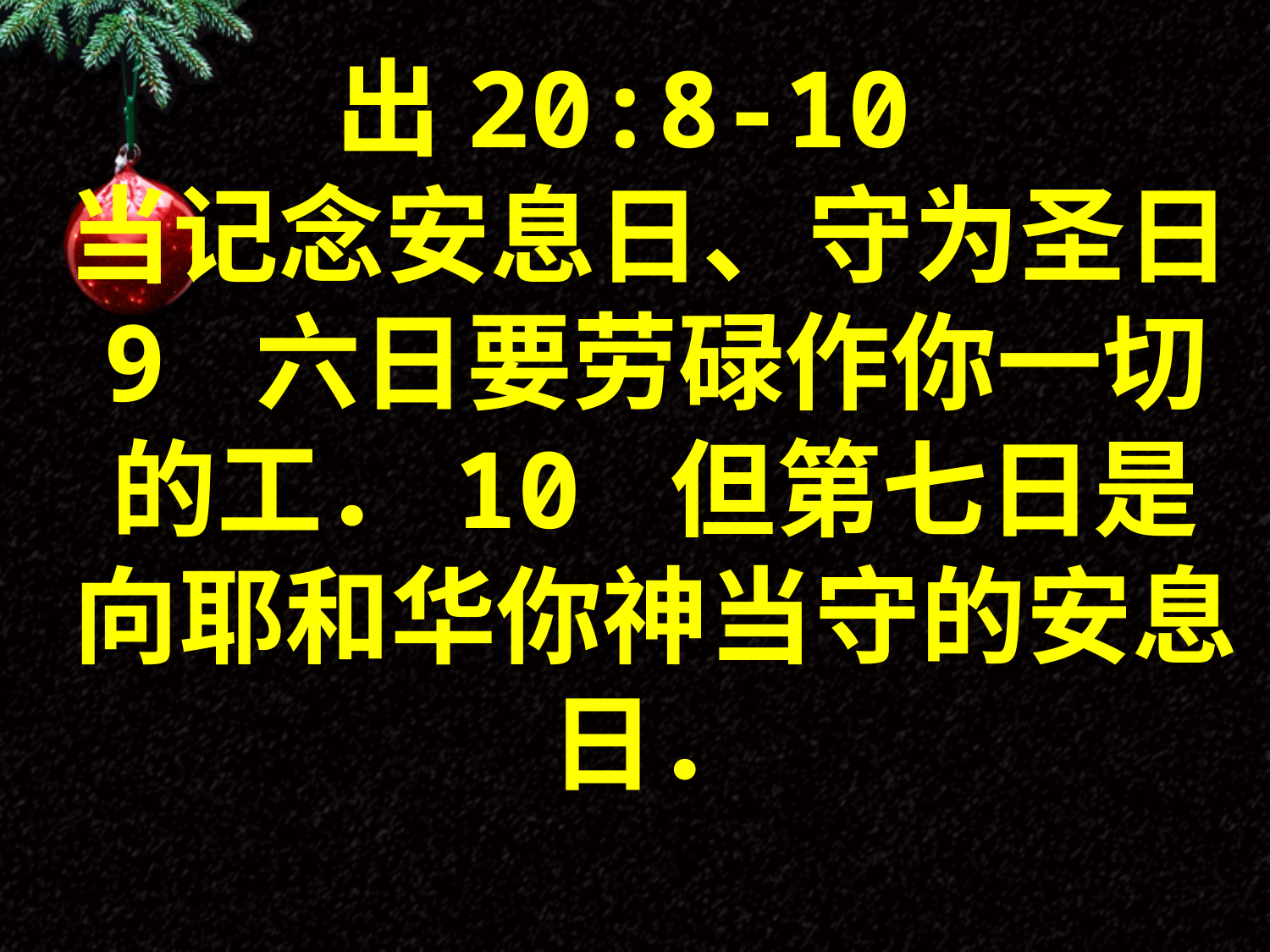

出20:8-10
当记念安息日、守为圣日9 六日要劳碌作你一切的工．10 但第七日是向耶和华你神当守的安息日．